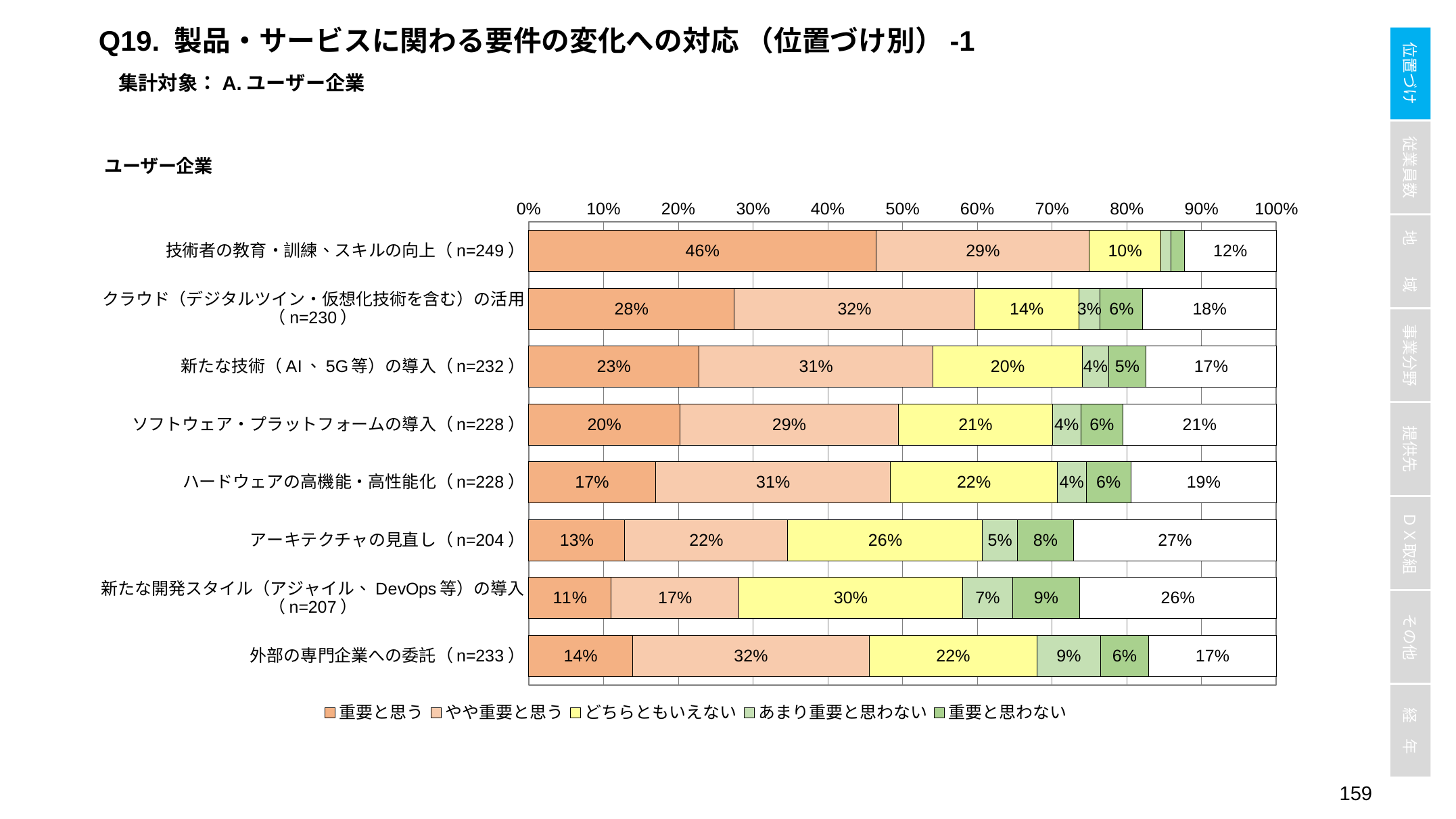

Q19. 製品・サービスに関わる要件の変化への対応 （位置づけ別）-1
集計対象：A.ユーザー企業

### Chart

| Category | 重要と思う | やや重要と思う | どちらともいえない | あまり重要と思わない | 重要と思わない | わからない |
|---|---|---|---|---|---|---|
| 技術者の教育・訓練、スキルの向上（n=249） | 0.4647887323943662 | 0.2852112676056338 | 0.09507042253521127 | 0.014084507042253521 | 0.017605633802816902 | 0.12323943661971831 |
| クラウド（デジタルツイン・仮想化技術を含む）の活用（n=230） | 0.275 | 0.32142857142857145 | 0.1392857142857143 | 0.02857142857142857 | 0.05714285714285714 | 0.17857142857142858 |
| 新たな技術（AI、5G等）の導入（n=232） | 0.2277580071174377 | 0.31316725978647686 | 0.199288256227758 | 0.03558718861209965 | 0.0498220640569395 | 0.17437722419928825 |
| ソフトウェア・プラットフォームの導入（n=228） | 0.20209059233449478 | 0.2926829268292683 | 0.20557491289198607 | 0.03832752613240418 | 0.05574912891986063 | 0.20557491289198607 |
| ハードウェアの高機能・高性能化（n=228） | 0.1696113074204947 | 0.31448763250883394 | 0.2226148409893993 | 0.038869257950530034 | 0.06007067137809187 | 0.19434628975265017 |
| アーキテクチャの見直し（n=204） | 0.12857142857142856 | 0.21785714285714286 | 0.26071428571428573 | 0.04642857142857143 | 0.075 | 0.2714285714285714 |
| 新たな開発スタイル（アジャイル、DevOps等）の導入（n=207） | 0.1103202846975089 | 0.1708185053380783 | 0.298932384341637 | 0.06761565836298933 | 0.08896797153024912 | 0.26334519572953735 |
| 外部の専門企業への委託（n=233） | 0.1387900355871886 | 0.3167259786476868 | 0.22419928825622776 | 0.08540925266903915 | 0.06405693950177936 | 0.1708185053380783 |
159